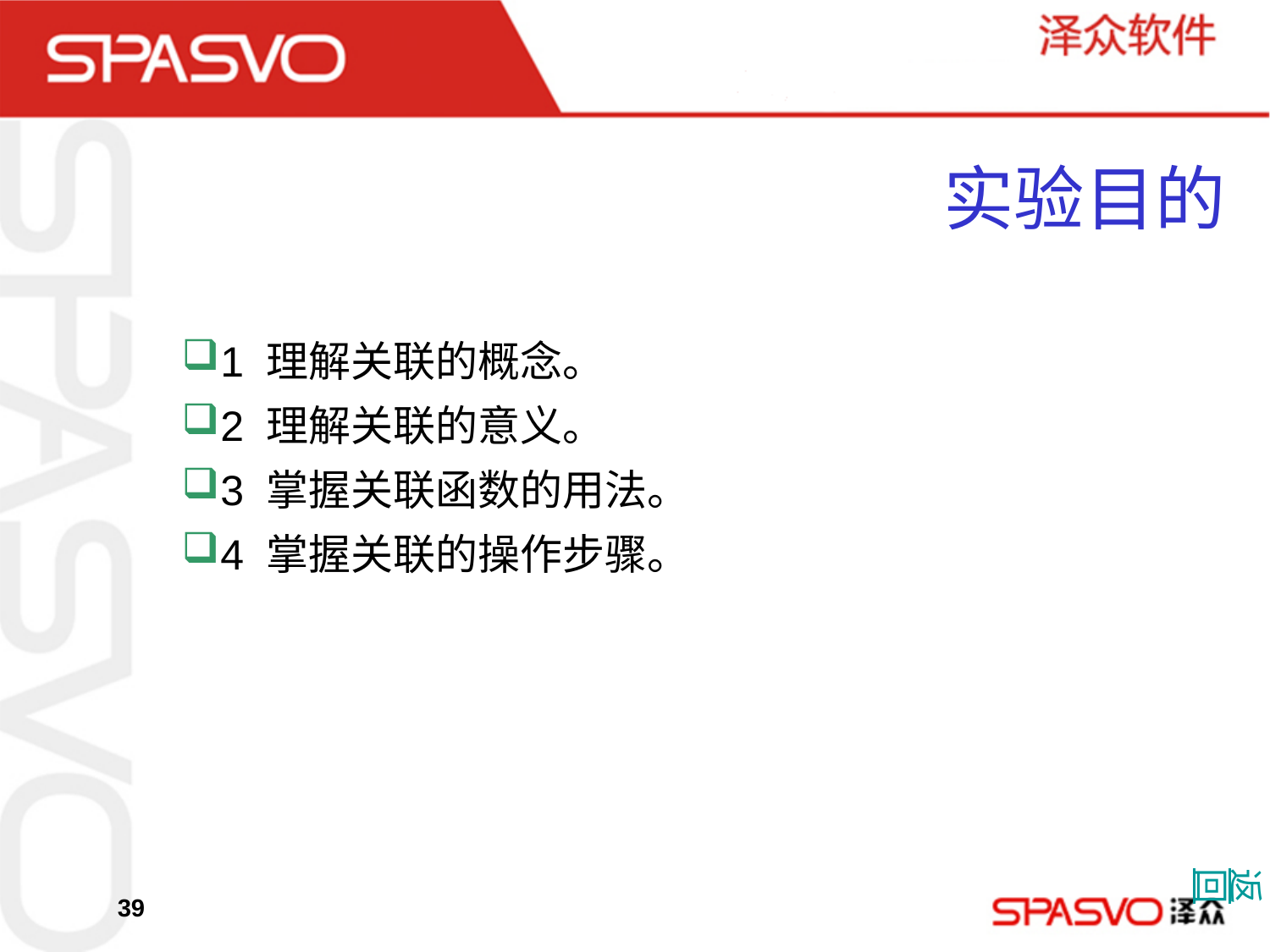

# 实验目的

1 理解关联的概念。
2 理解关联的意义。
3 掌握关联函数的用法。
4 掌握关联的操作步骤。
返回
39